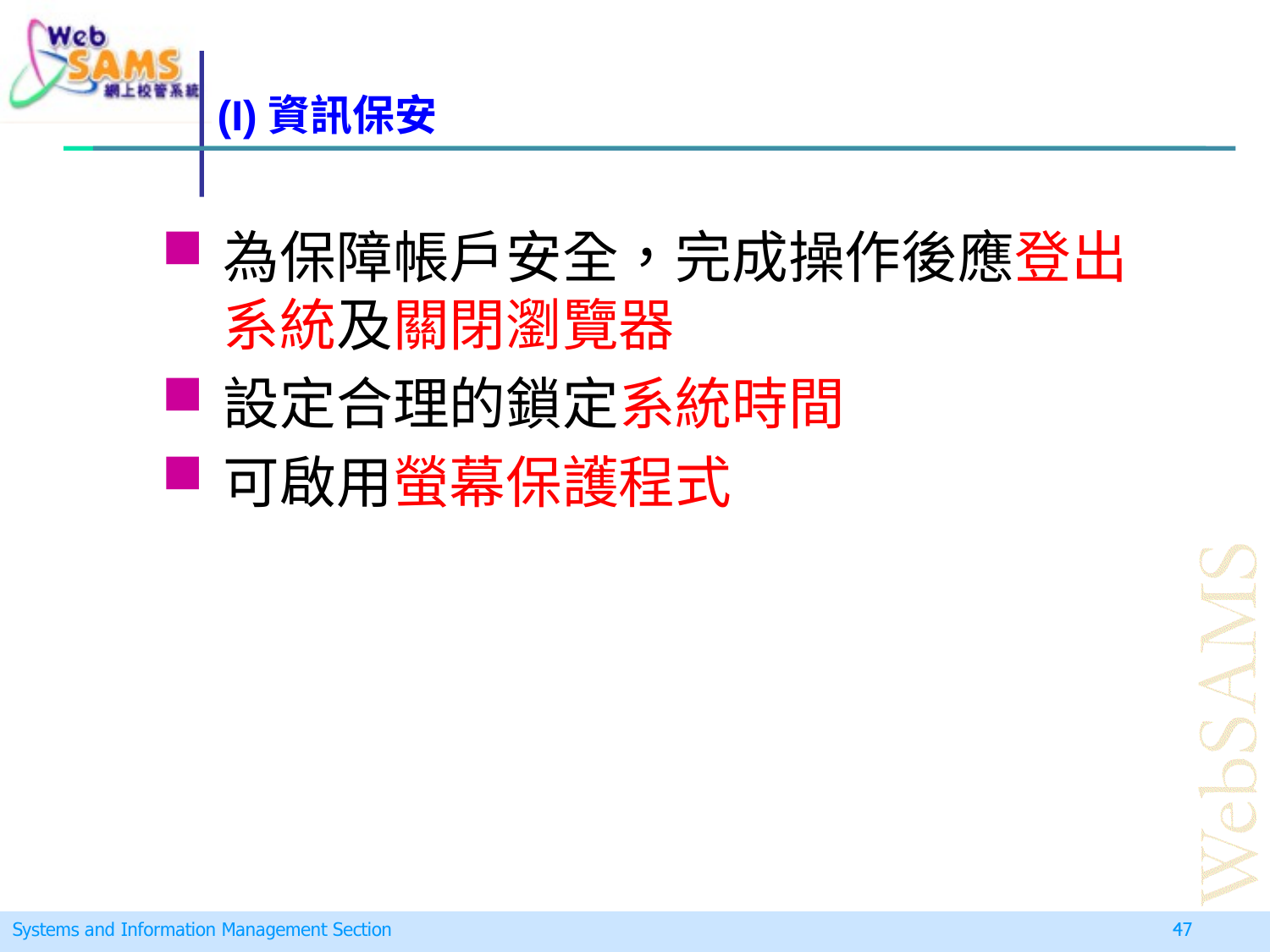

# (I)資訊保安
為保障帳戶安全，完成操作後應登出系統及關閉瀏覽器
設定合理的鎖定系統時間
可啟用螢幕保護程式